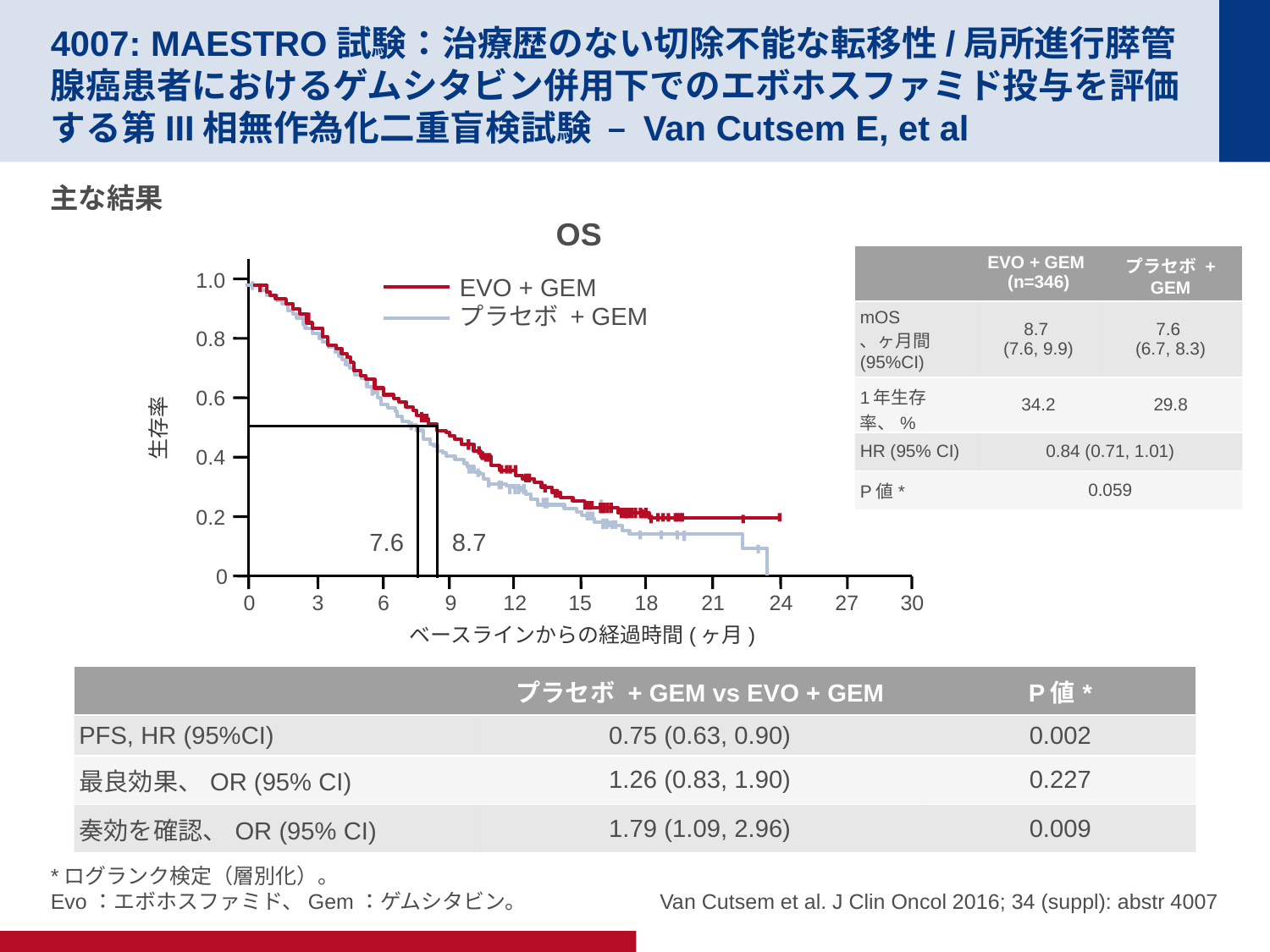

# 4007: MAESTRO試験：治療歴のない切除不能な転移性/局所進行膵管腺癌患者におけるゲムシタビン併用下でのエボホスファミド投与を評価する第III相無作為化二重盲検試験  – Van Cutsem E, et al
主な結果
OS
|  | EVO + GEM (n=346) | プラセボ + GEM (n=347) |
| --- | --- | --- |
| mOS 、ヶ月間 (95%CI) | 8.7 (7.6, 9.9) | 7.6 (6.7, 8.3) |
| 1年生存率、% | 34.2 | 29.8 |
| HR (95% CI) | 0.84 (0.71, 1.01) |  |
| P値\* | 0.059 |  |
1.0

EVO + GEM
プラセボ + GEM

0.8

0.6

生存率
0.4

0.2

7.6
8.7
0

0
3
6
9
12
15
18
21
24
27
30
ベースラインからの経過時間(ヶ月)
|  | プラセボ + GEM vs EVO + GEM | P値\* |
| --- | --- | --- |
| PFS, HR (95%CI) | 0.75 (0.63, 0.90) | 0.002 |
| 最良効果、OR (95% CI) | 1.26 (0.83, 1.90) | 0.227 |
| 奏効を確認、OR (95% CI) | 1.79 (1.09, 2.96) | 0.009 |
*ログランク検定（層別化）。
Evo：エボホスファミド、Gem：ゲムシタビン。
Van Cutsem et al. J Clin Oncol 2016; 34 (suppl): abstr 4007